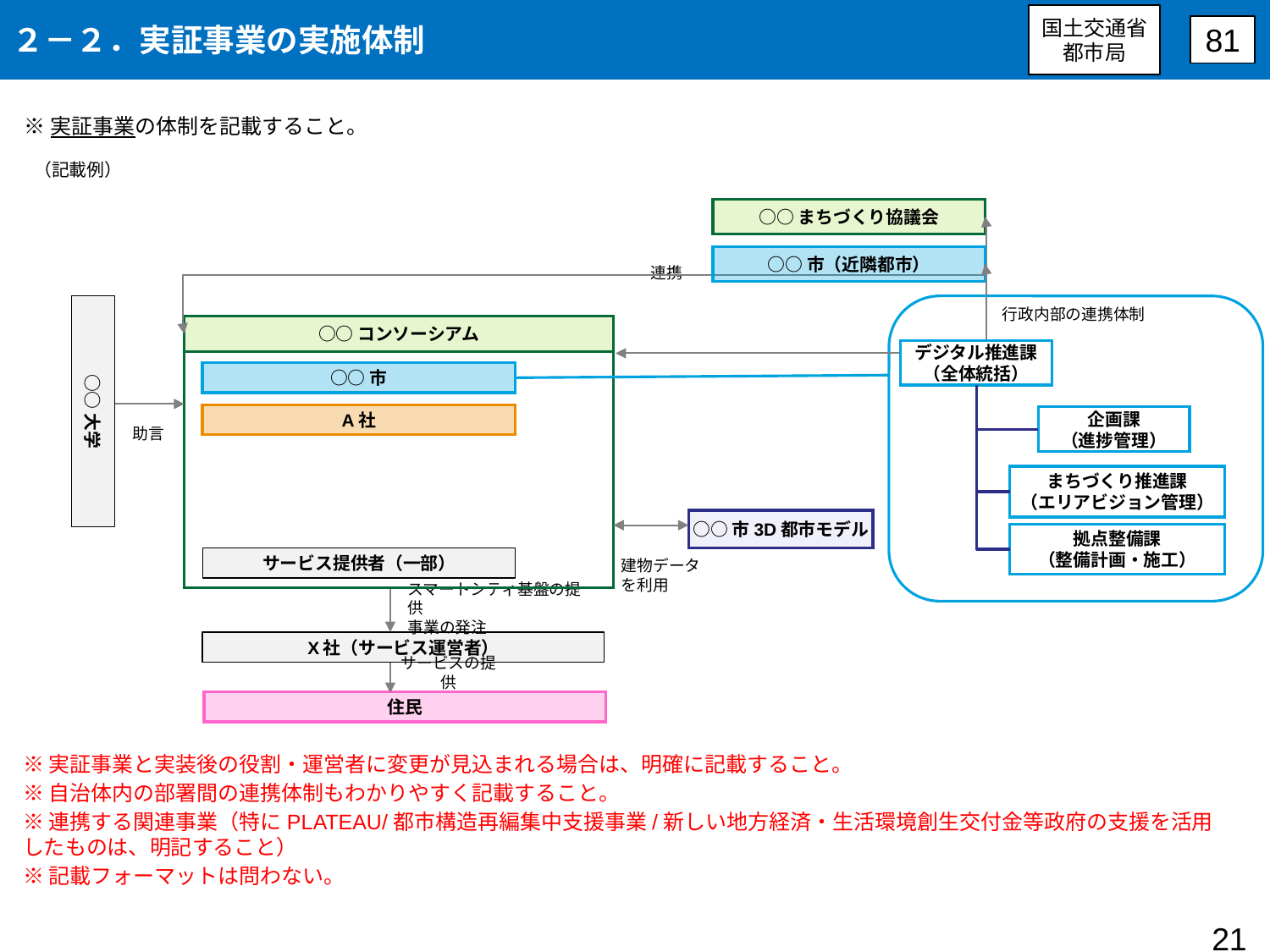

２－２．実証事業の実施体制
国土交通省
都市局
81
※実証事業の体制を記載すること。
（記載例）
○○まちづくり協議会
○○市（近隣都市）
連携

○○大学
行政内部の連携体制

○○コンソーシアム
デジタル推進課
（全体統括）
○○市
A社
企画課
（進捗管理）
助言
まちづくり推進課
（エリアビジョン管理）
○○市3D都市モデル
拠点整備課
（整備計画・施工）
サービス提供者（一部）
建物データを利用
スマートシティ基盤の提供
事業の発注
X社（サービス運営者）
サービスの提供
住民
※実証事業と実装後の役割・運営者に変更が見込まれる場合は、明確に記載すること。
※自治体内の部署間の連携体制もわかりやすく記載すること。
※連携する関連事業（特にPLATEAU/都市構造再編集中支援事業/新しい地方経済・生活環境創生交付金等政府の支援を活用したものは、明記すること）
※記載フォーマットは問わない。
21